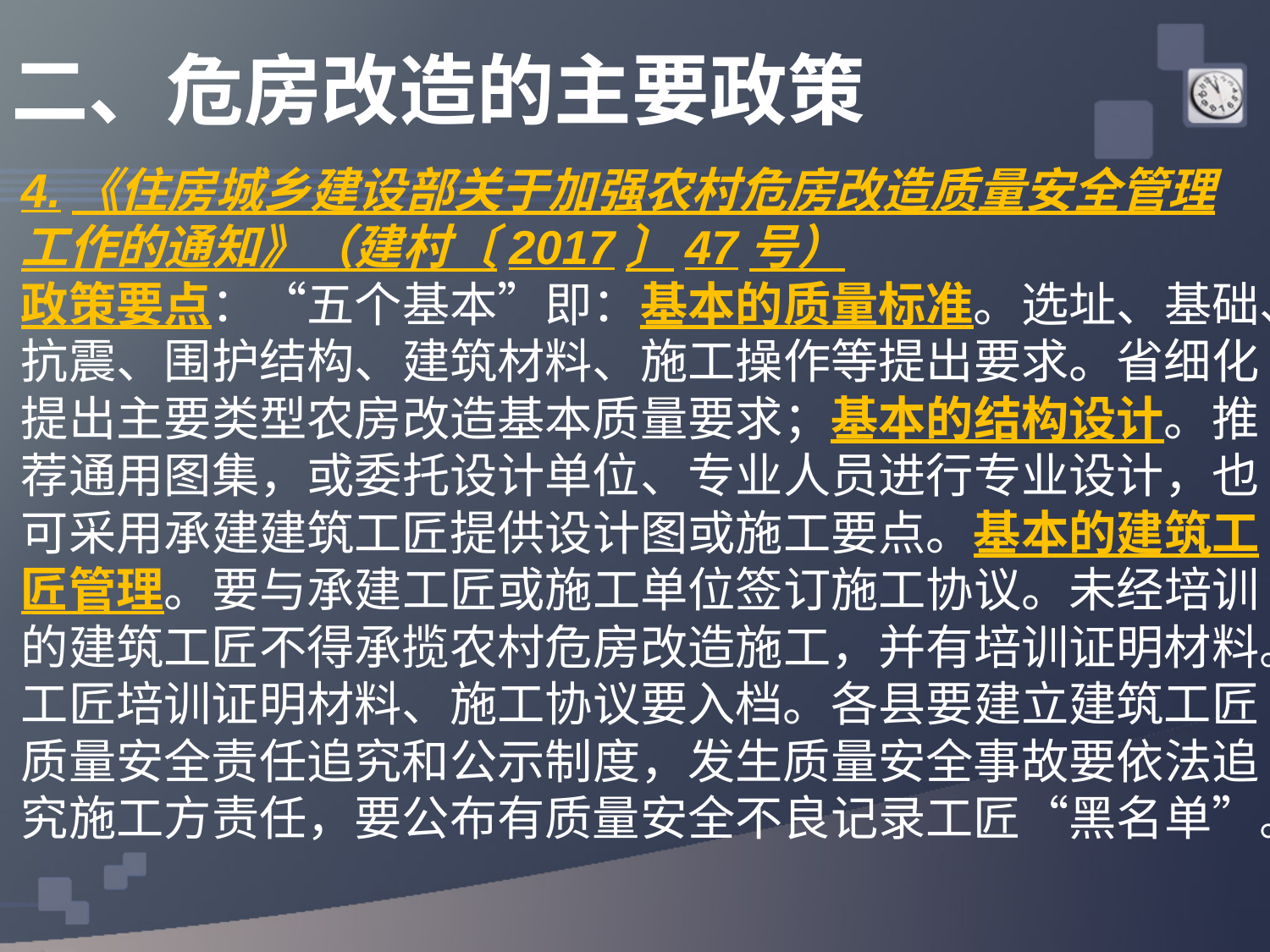

# 二、危房改造的主要政策
4.《住房城乡建设部关于加强农村危房改造质量安全管理工作的通知》（建村〔2017〕47号）
政策要点：“五个基本”即：基本的质量标准。选址、基础、抗震、围护结构、建筑材料、施工操作等提出要求。省细化提出主要类型农房改造基本质量要求；基本的结构设计。推荐通用图集，或委托设计单位、专业人员进行专业设计，也可采用承建建筑工匠提供设计图或施工要点。基本的建筑工匠管理。要与承建工匠或施工单位签订施工协议。未经培训的建筑工匠不得承揽农村危房改造施工，并有培训证明材料。工匠培训证明材料、施工协议要入档。各县要建立建筑工匠质量安全责任追究和公示制度，发生质量安全事故要依法追究施工方责任，要公布有质量安全不良记录工匠“黑名单”。